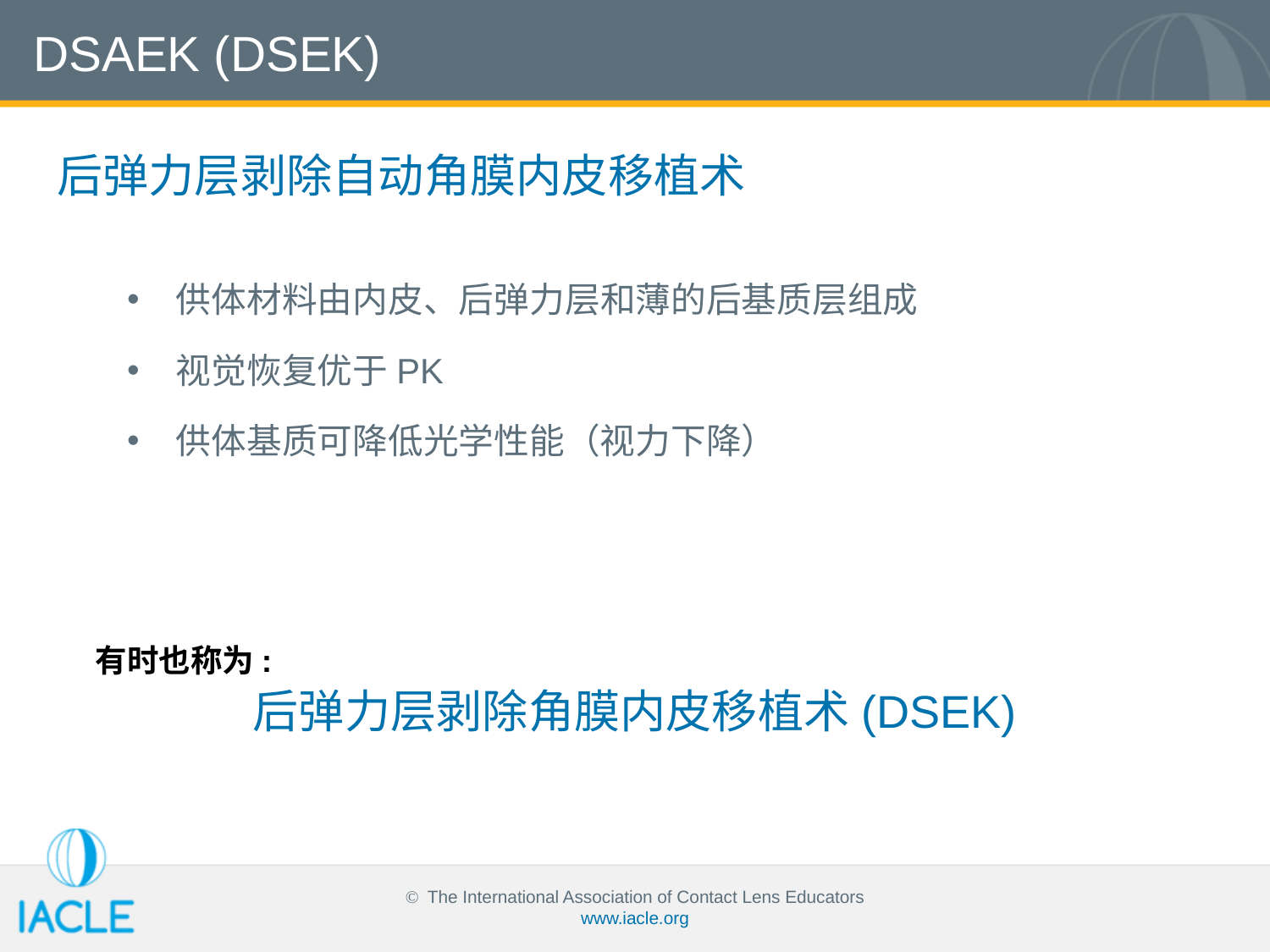

DSAEK (DSEK)
后弹力层剥除自动角膜内皮移植术
供体材料由内皮、后弹力层和薄的后基质层组成
视觉恢复优于PK
供体基质可降低光学性能（视力下降）
有时也称为:
后弹力层剥除角膜内皮移植术(DSEK)